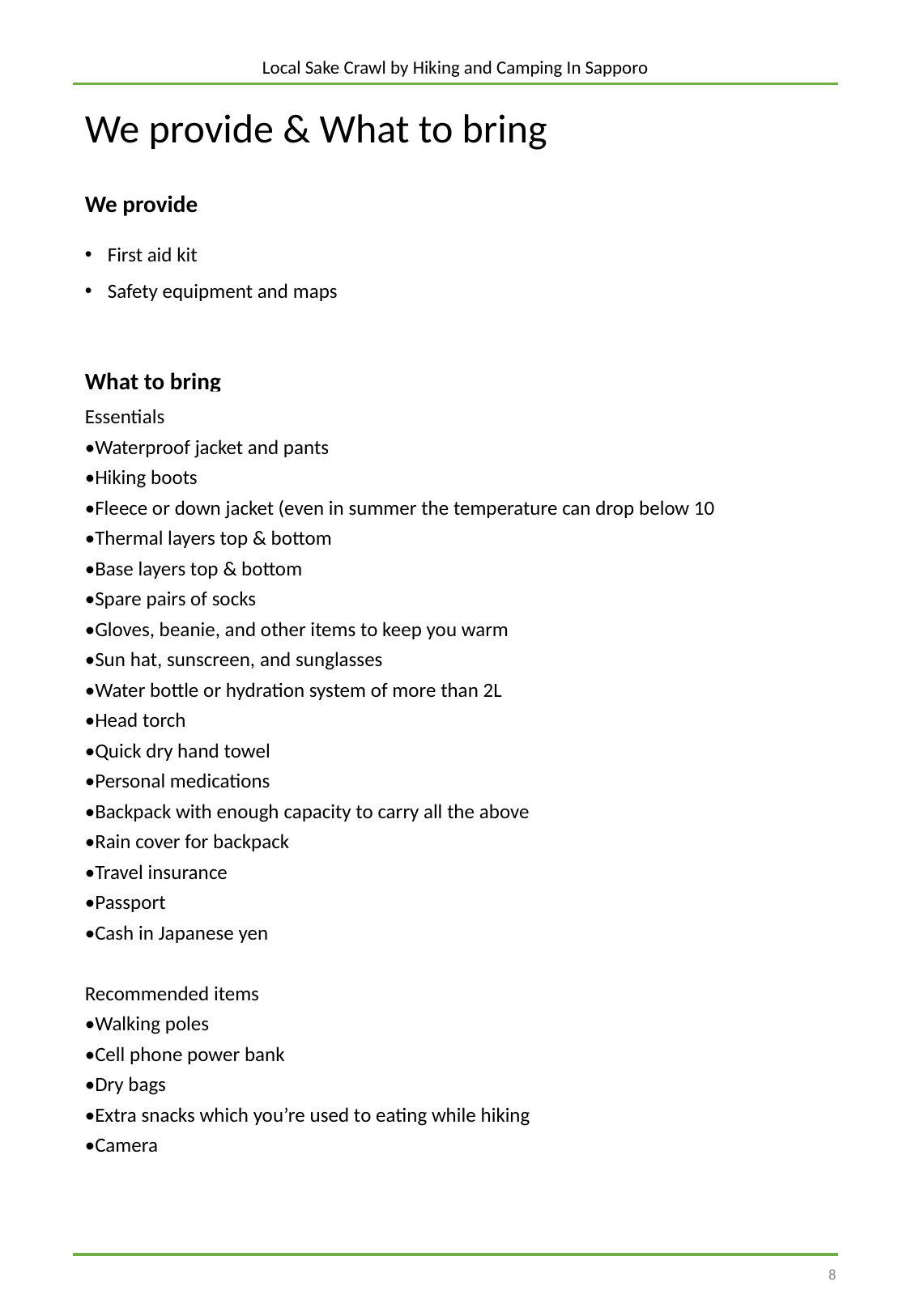

Local Sake Crawl by Hiking and Camping In Sapporo
We provide & What to bring
We provide
First aid kit
Safety equipment and maps
ツアーオペレーターが提供するもの
What to bring
Essentials
•Waterproof jacket and pants
•Hiking boots
•Fleece or down jacket (even in summer the temperature can drop below 10
•Thermal layers top & bottom
•Base layers top & bottom
•Spare pairs of socks
•Gloves, beanie, and other items to keep you warm
•Sun hat, sunscreen, and sunglasses
•Water bottle or hydration system of more than 2L
•Head torch
•Quick dry hand towel
•Personal medications
•Backpack with enough capacity to carry all the above
•Rain cover for backpack
•Travel insurance
•Passport
•Cash in Japanese yen

Recommended items
•Walking poles
•Cell phone power bank
•Dry bags
•Extra snacks which you’re used to eating while hiking
•Camera
参加者にご用意いただくもの